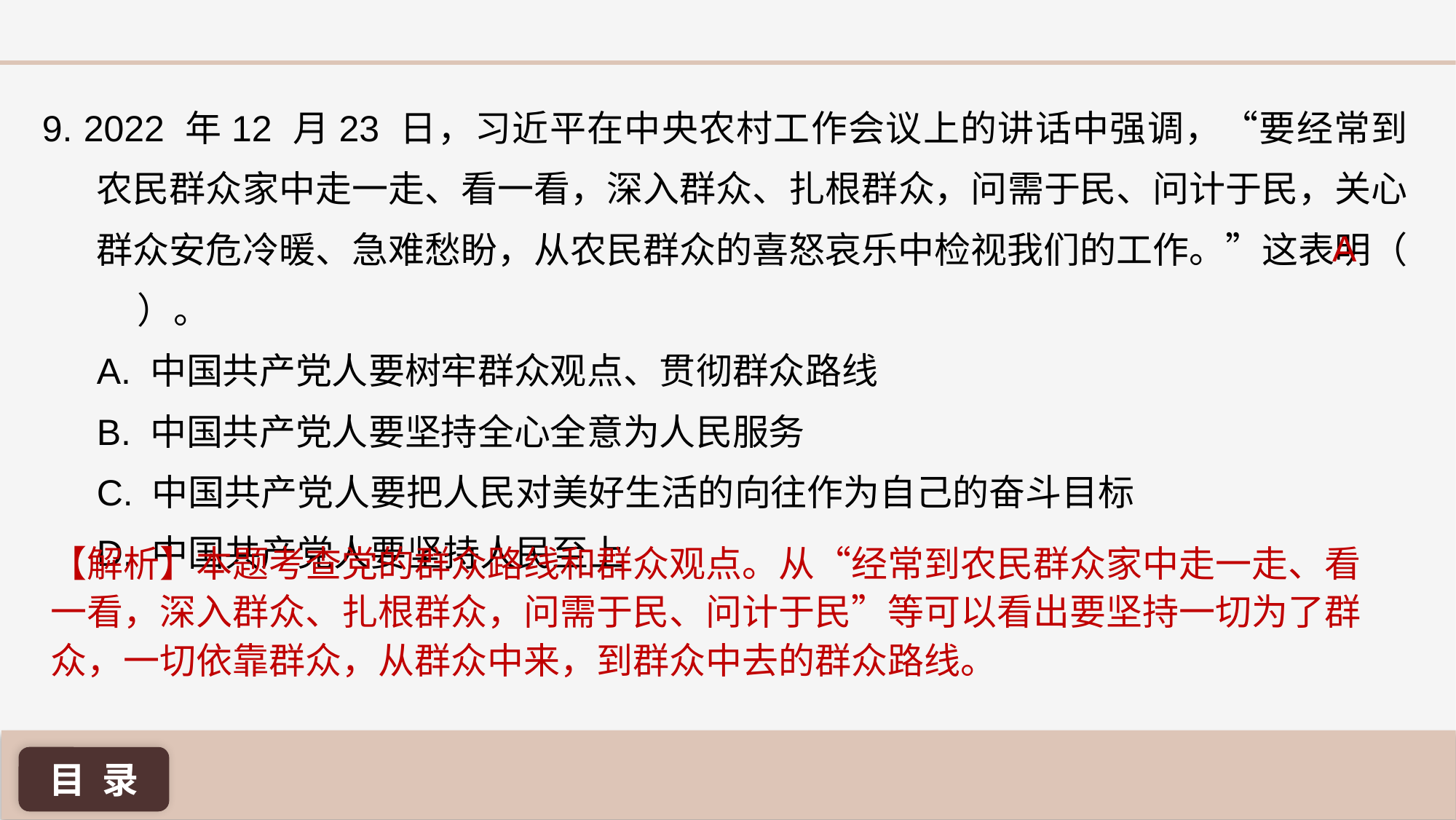

9. 2022 年12 月23 日，习近平在中央农村工作会议上的讲话中强调，“要经常到农民群众家中走一走、看一看，深入群众、扎根群众，问需于民、问计于民，关心群众安危冷暖、急难愁盼，从农民群众的喜怒哀乐中检视我们的工作。”这表明（      ）。
A. 中国共产党人要树牢群众观点、贯彻群众路线
B. 中国共产党人要坚持全心全意为人民服务
C. 中国共产党人要把人民对美好生活的向往作为自己的奋斗目标
D. 中国共产党人要坚持人民至上
A
【解析】本题考查党的群众路线和群众观点。从“经常到农民群众家中走一走、看一看，深入群众、扎根群众，问需于民、问计于民”等可以看出要坚持一切为了群众，一切依靠群众，从群众中来，到群众中去的群众路线。